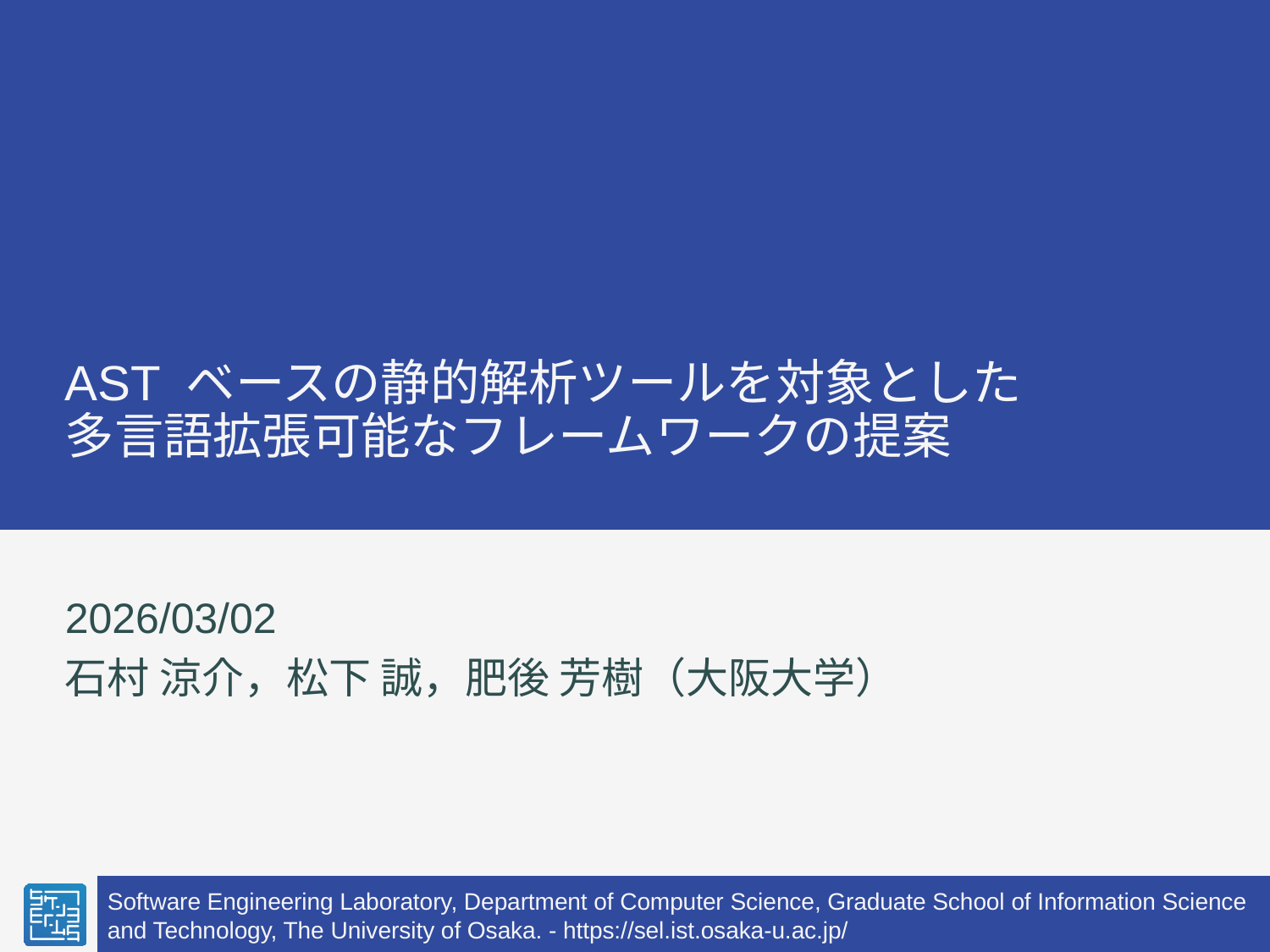

# AST ベースの静的解析ツールを対象とした 多言語拡張可能なフレームワークの提案
2026/03/02
石村 涼介，松下 誠，肥後 芳樹（大阪大学）